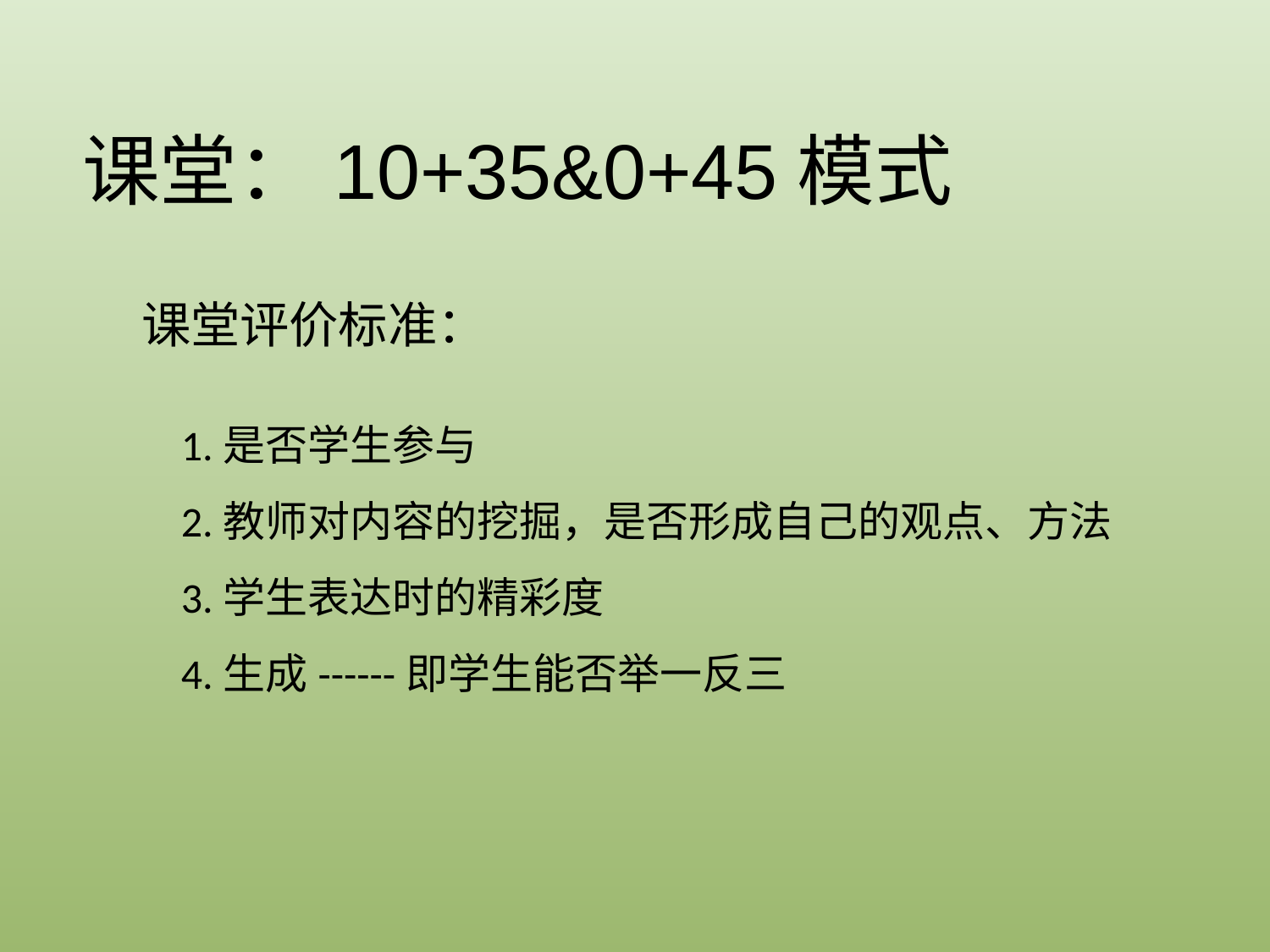

# 课堂：10+35&0+45模式
课堂评价标准：
1.是否学生参与
2.教师对内容的挖掘，是否形成自己的观点、方法
3.学生表达时的精彩度
4.生成------即学生能否举一反三